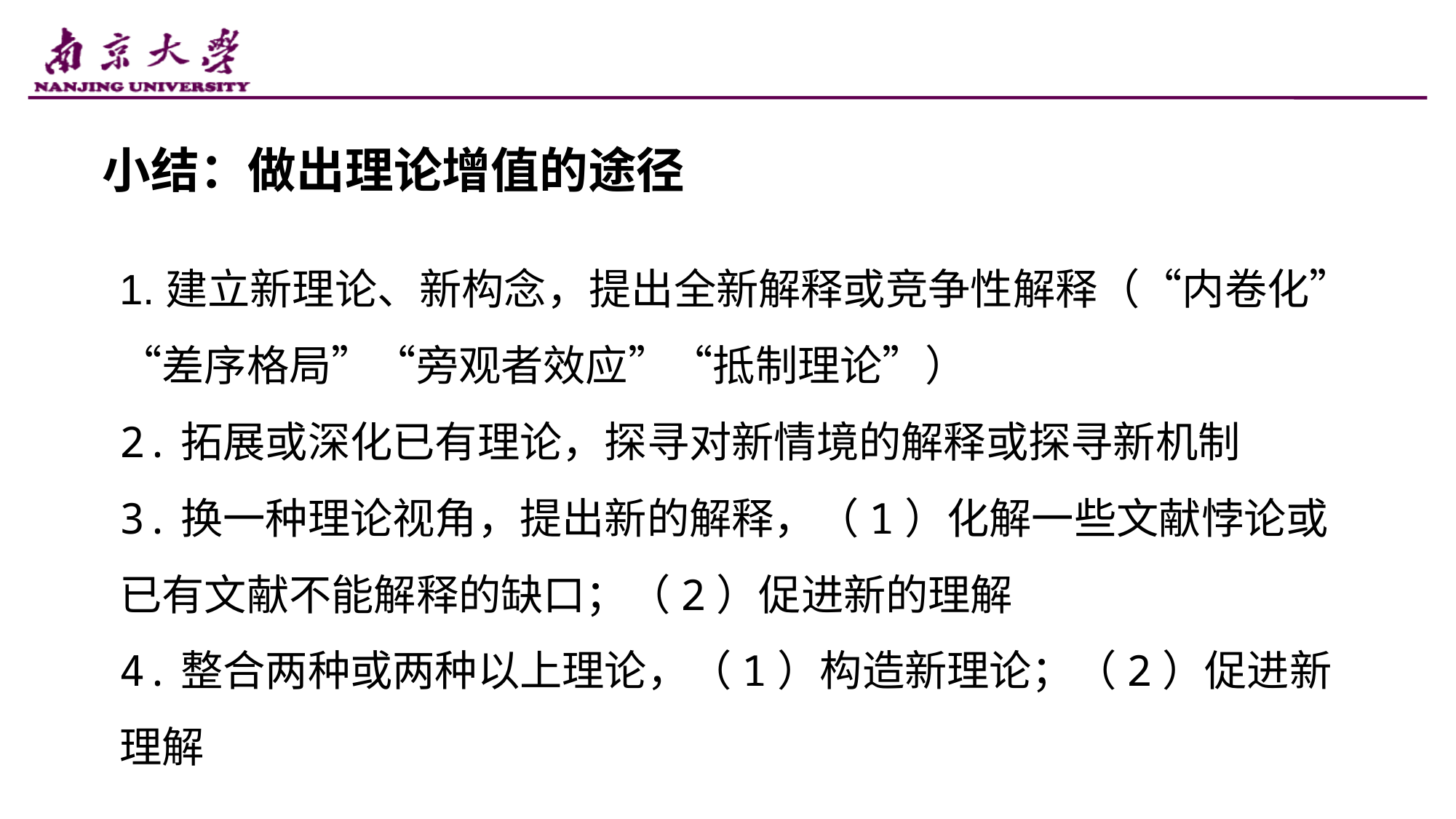

小结：做出理论增值的途径
1.建立新理论、新构念，提出全新解释或竞争性解释（“内卷化”“差序格局”“旁观者效应”“抵制理论”）
2.拓展或深化已有理论，探寻对新情境的解释或探寻新机制
3.换一种理论视角，提出新的解释，（1）化解一些文献悖论或已有文献不能解释的缺口；（2）促进新的理解
4.整合两种或两种以上理论，（1）构造新理论；（2）促进新理解